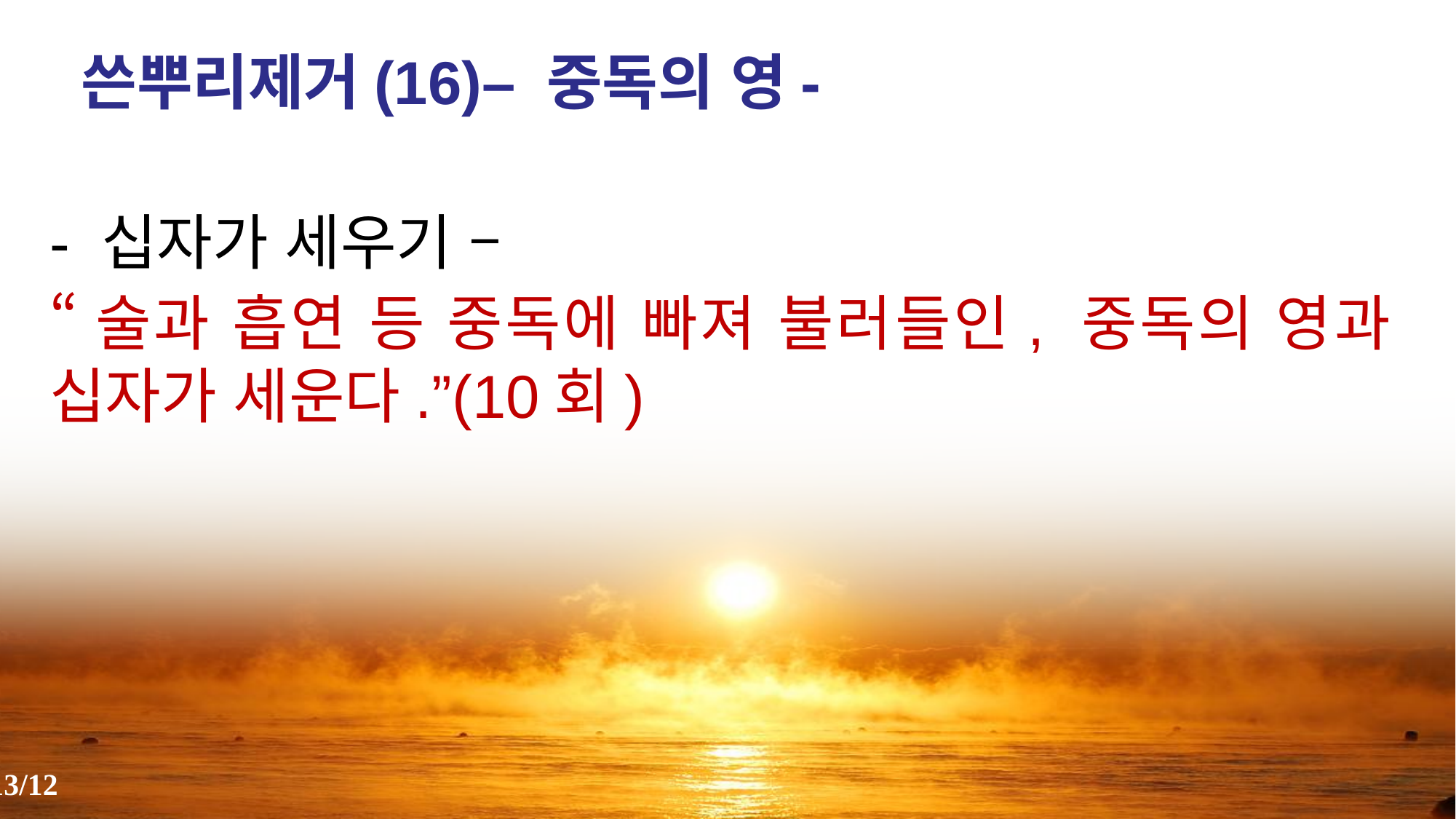

쓴뿌리제거(16)– 중독의 영-

- 십자가 세우기 –
“술과 흡연 등 중독에 빠져 불러들인, 중독의 영과 십자가 세운다.”(10회)